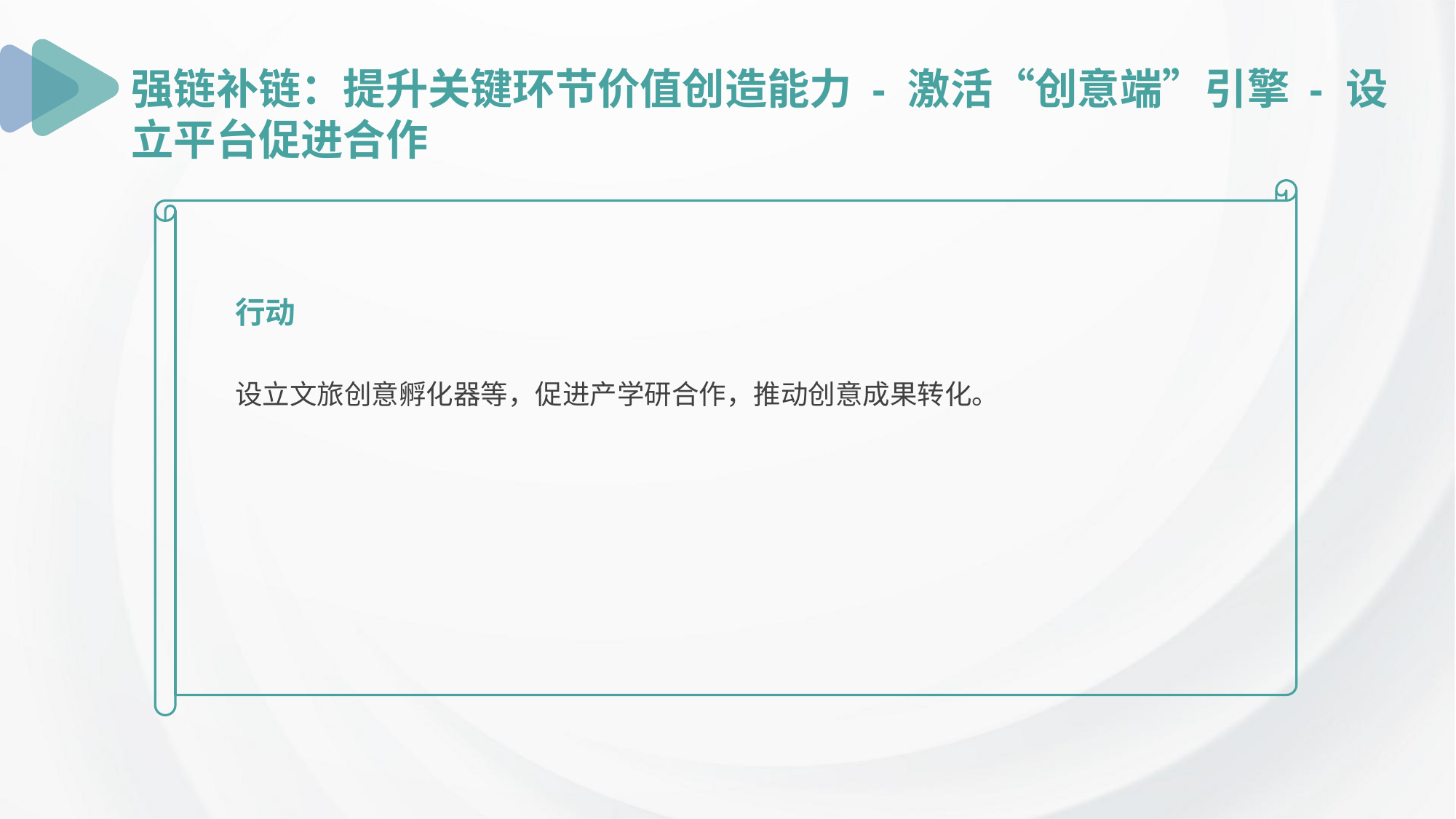

强链补链：提升关键环节价值创造能力 - 激活“创意端”引擎 - 设立平台促进合作

行动
设立文旅创意孵化器等，促进产学研合作，推动创意成果转化。